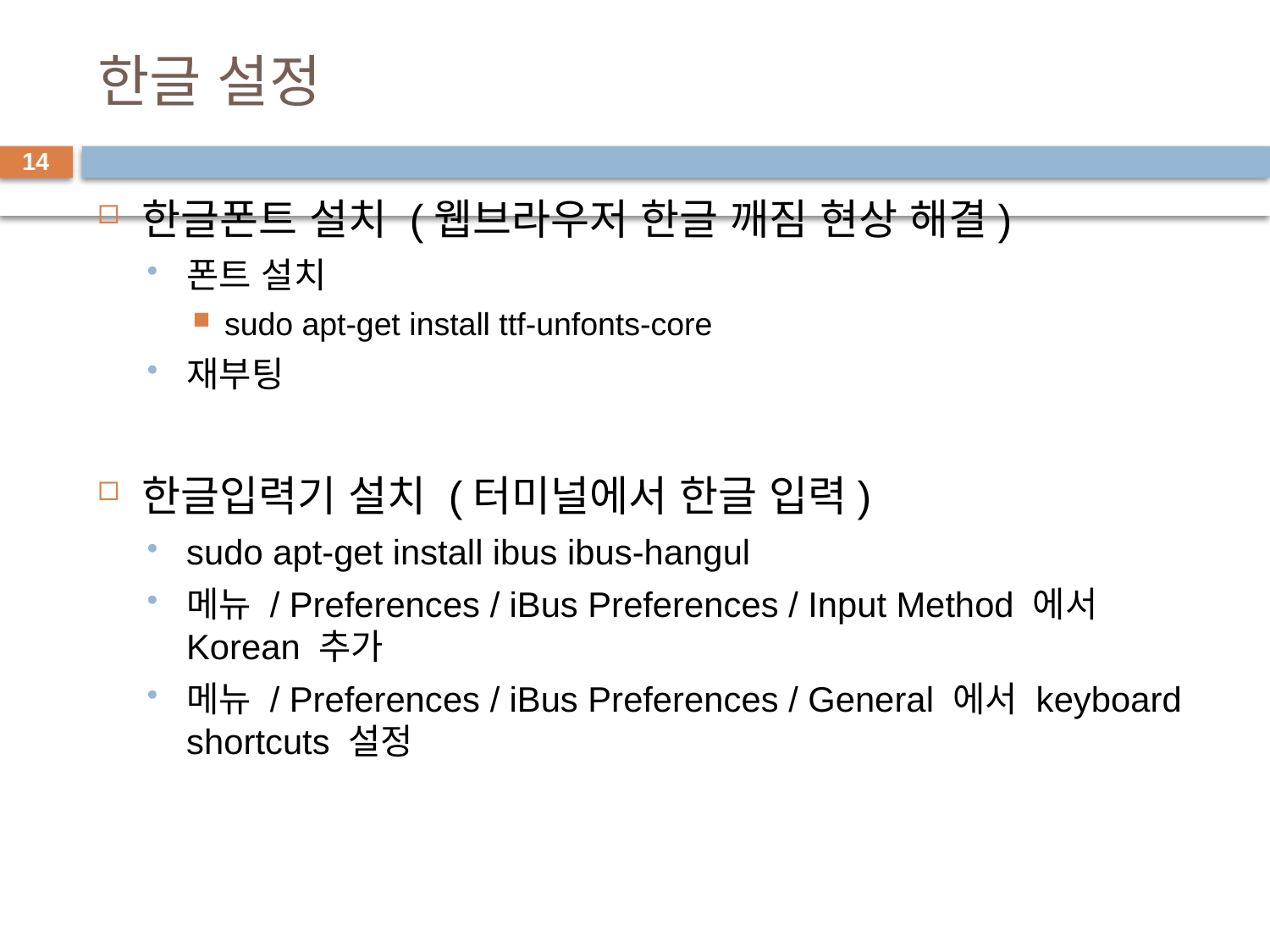

# 한글 설정
14
한글폰트 설치 (웹브라우저 한글 깨짐 현상 해결)
폰트 설치
sudo apt-get install ttf-unfonts-core
재부팅

한글입력기 설치 (터미널에서 한글 입력)
sudo apt-get install ibus ibus-hangul
메뉴 / Preferences / iBus Preferences / Input Method 에서 Korean 추가
메뉴 / Preferences / iBus Preferences / General 에서 keyboard shortcuts 설정